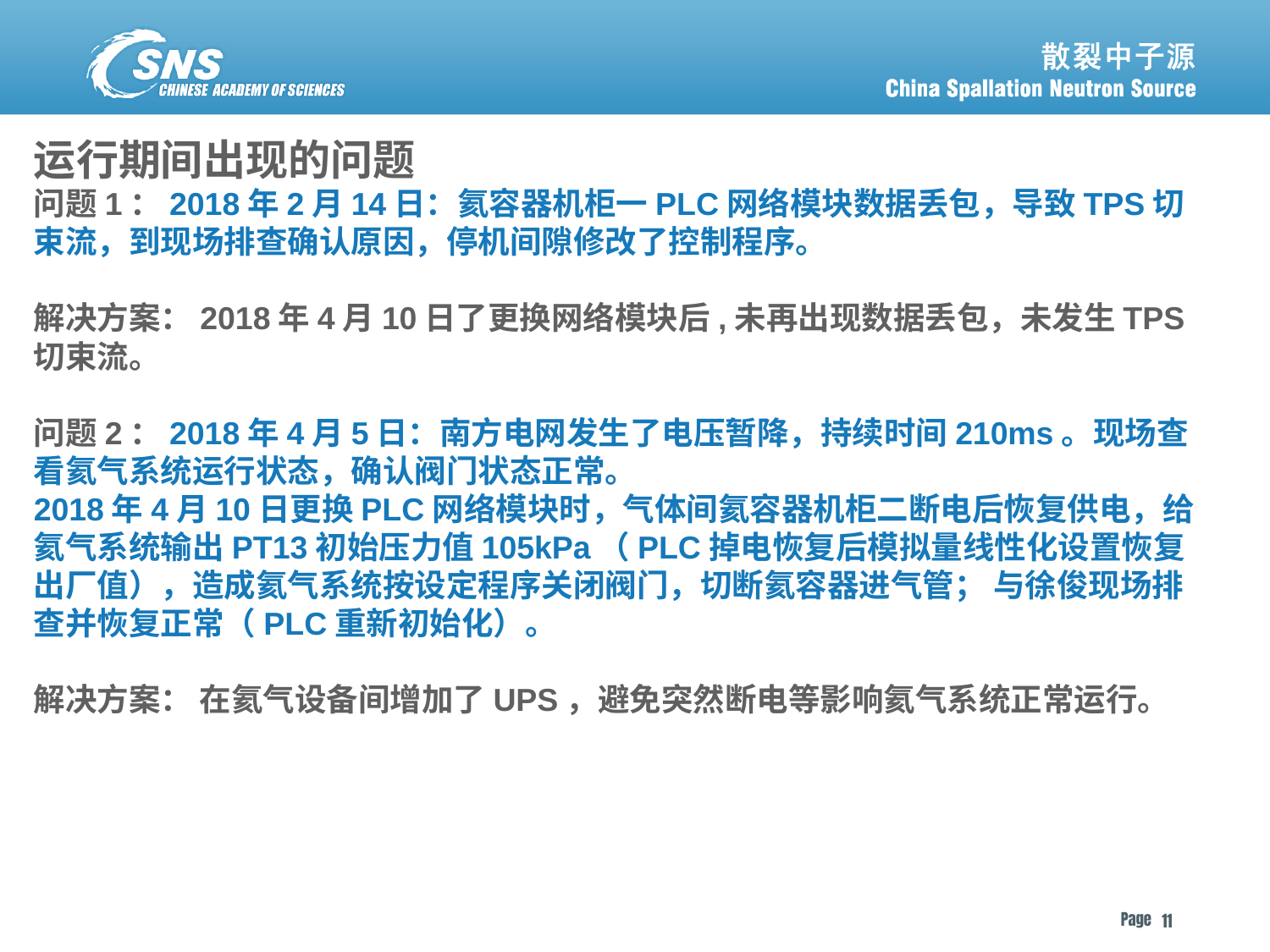

运行期间出现的问题
问题1：2018年2月14日：氦容器机柜一PLC网络模块数据丢包，导致TPS切束流，到现场排查确认原因，停机间隙修改了控制程序。

解决方案：2018年4月10日了更换网络模块后,未再出现数据丢包，未发生TPS切束流。

问题2：2018年4月5日：南方电网发生了电压暂降，持续时间210ms。现场查看氦气系统运行状态，确认阀门状态正常。
2018年4月10日更换PLC网络模块时，气体间氦容器机柜二断电后恢复供电，给氦气系统输出PT13初始压力值105kPa（PLC掉电恢复后模拟量线性化设置恢复出厂值），造成氦气系统按设定程序关闭阀门，切断氦容器进气管； 与徐俊现场排查并恢复正常（PLC重新初始化）。

解决方案： 在氦气设备间增加了UPS，避免突然断电等影响氦气系统正常运行。
11